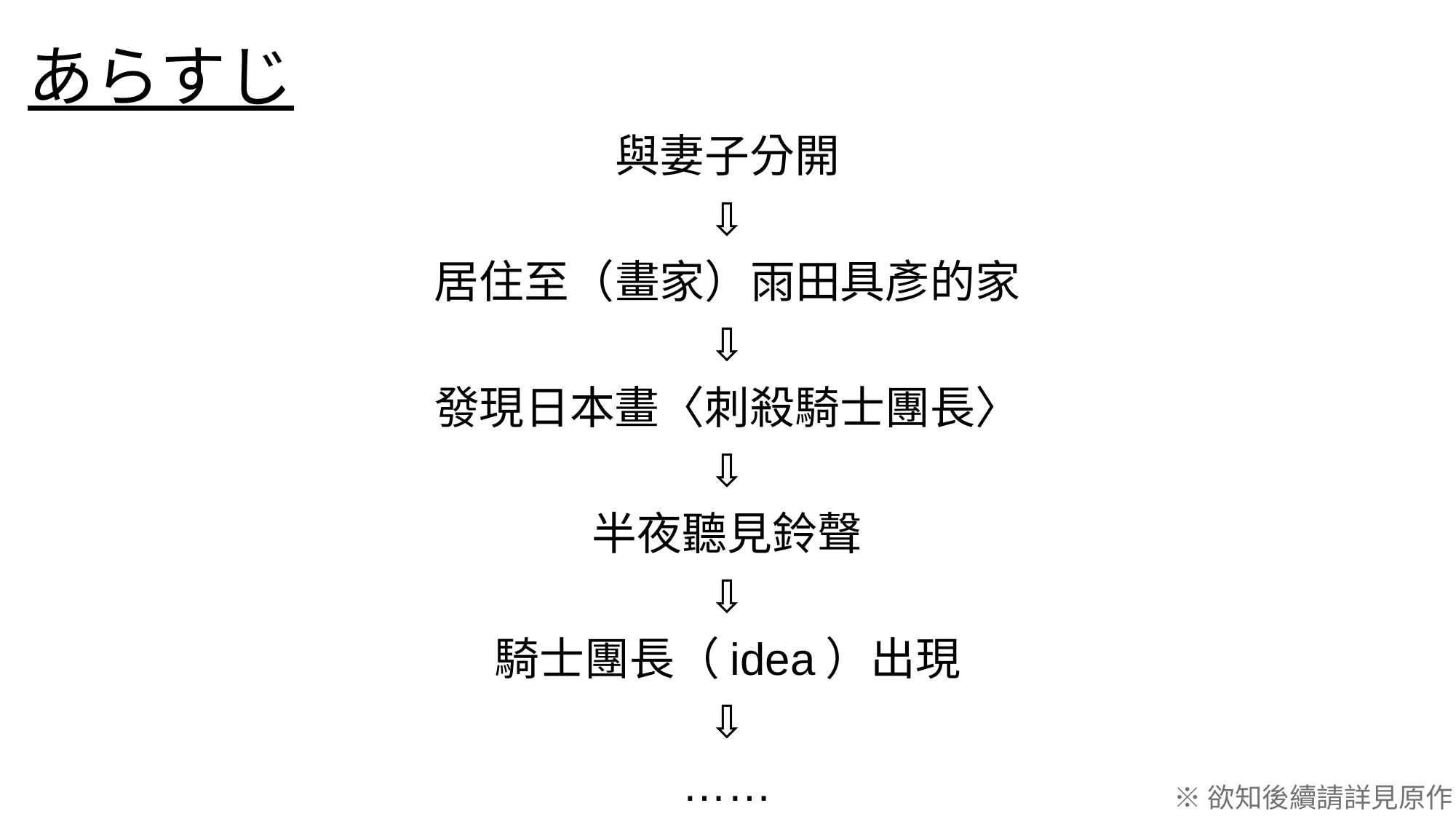

# あらすじ
與妻子分開
⇩
居住至（畫家）雨田具彥的家
⇩
發現日本畫〈刺殺騎士團長〉
⇩
半夜聽見鈴聲
⇩
騎士團長（idea）出現
⇩
……
※欲知後續請詳見原作